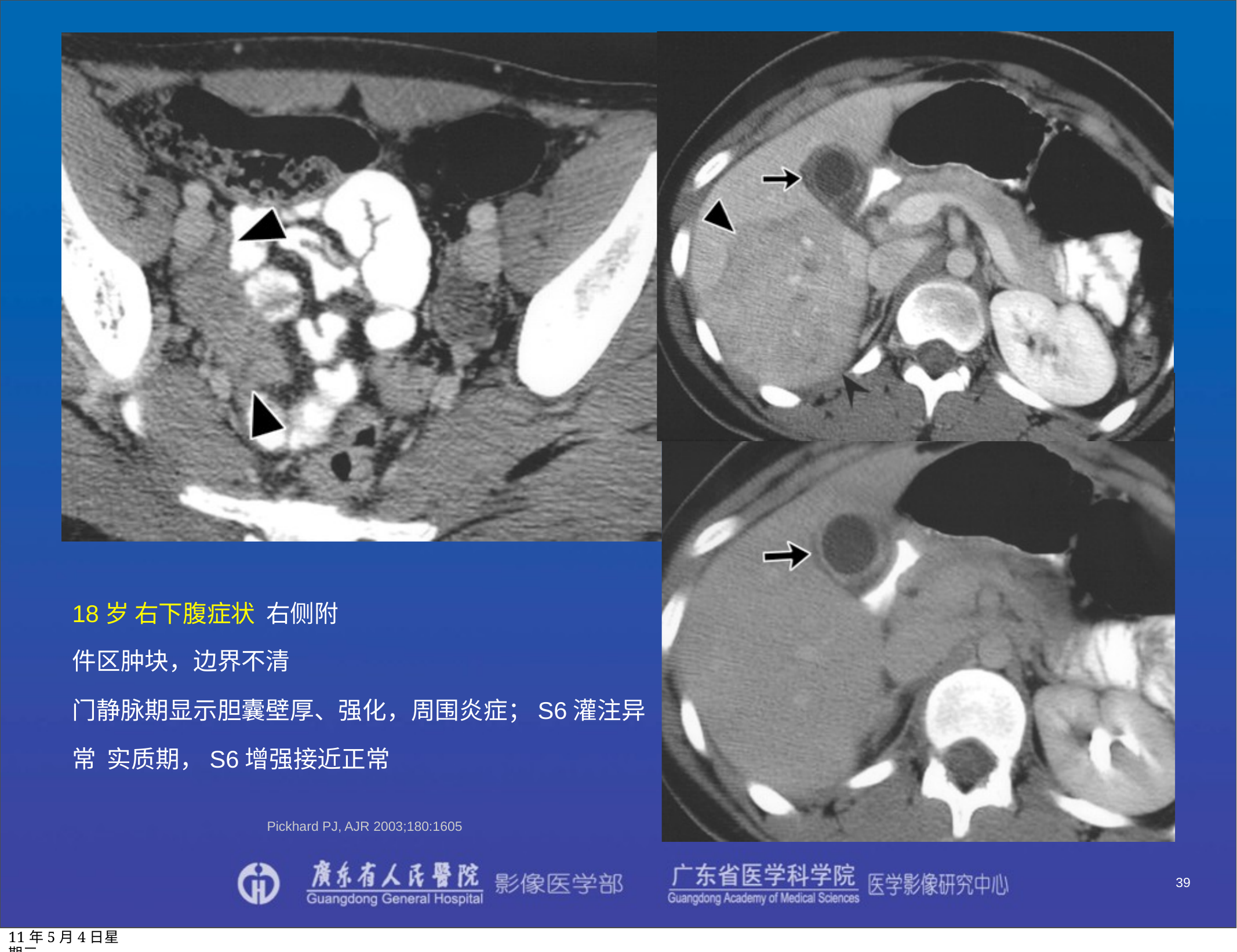

18岁 右下腹症状  右侧附件区肿块，边界不清
门静脉期显示胆囊壁厚、强化，周围炎症；S6灌注异常  实质期，S6增强接近正常
Pickhard PJ, AJR 2003;180:1605
39
11年5月4日星期三